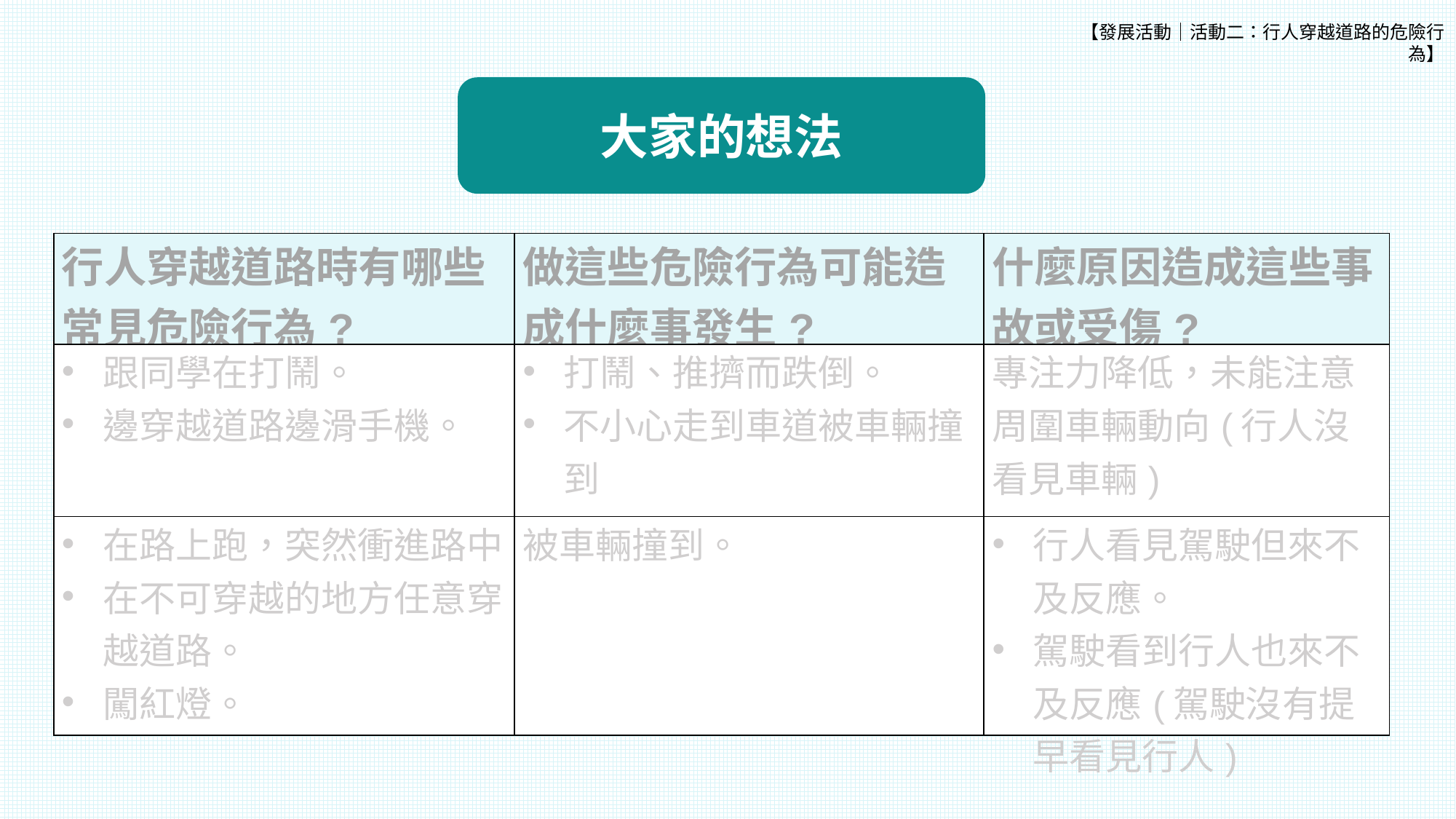

【發展活動│活動二：行人穿越道路的危險行為】
大家的想法
| 行人穿越道路時有哪些常見危險行為? | 做這些危險行為可能造成什麼事發生? | 什麼原因造成這些事故或受傷? |
| --- | --- | --- |
| 跟同學在打鬧。 邊穿越道路邊滑手機。 | 打鬧、推擠而跌倒。 不小心走到車道被車輛撞到 | 專注力降低，未能注意周圍車輛動向(行人沒看見車輛) |
| 在路上跑，突然衝進路中。 在不可穿越的地方任意穿越道路。 闖紅燈。 | 被車輛撞到。 | 行人看見駕駛但來不及反應。 駕駛看到行人也來不及反應(駕駛沒有提早看見行人) |